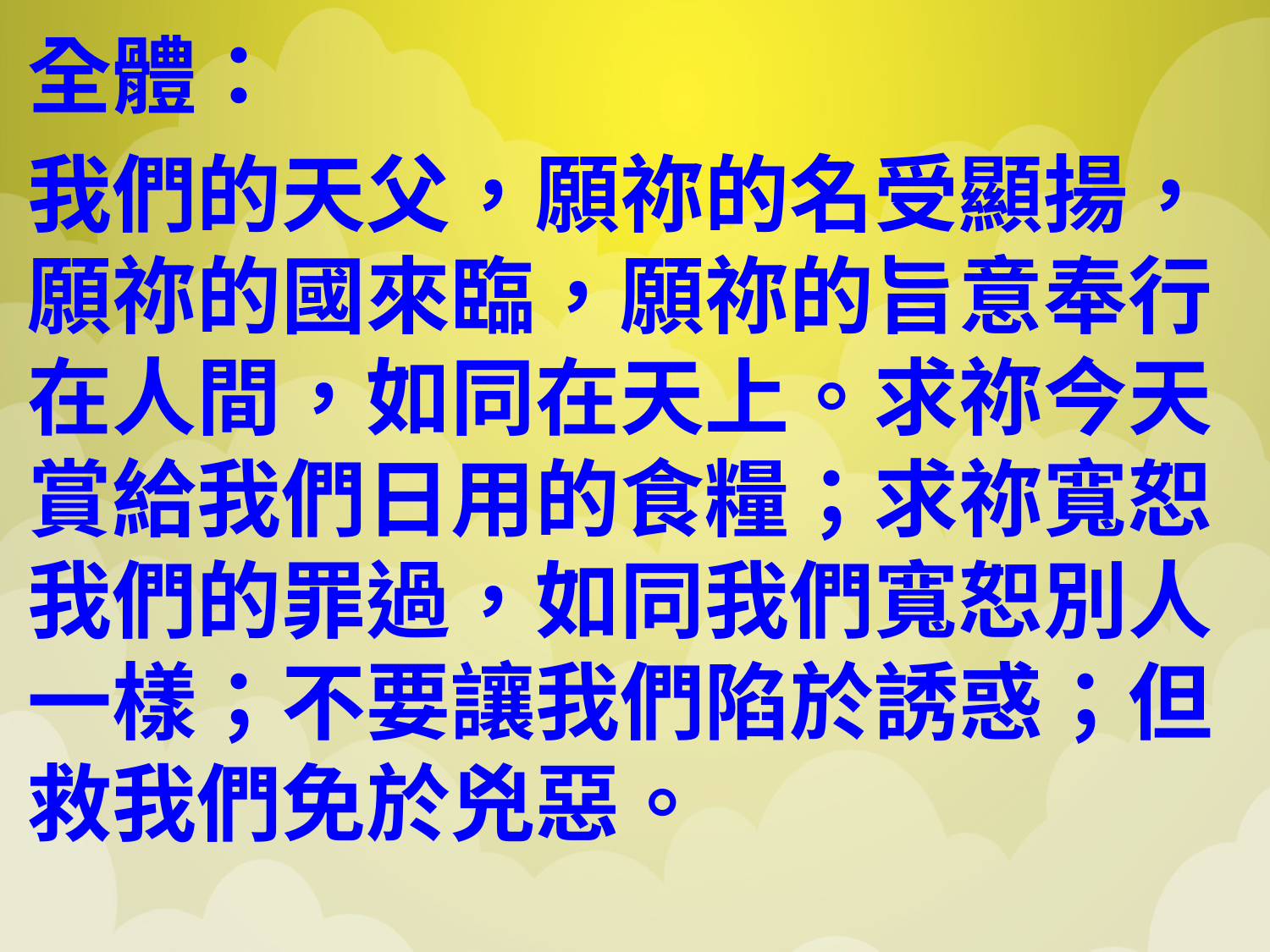

全體：
我們的天父，願祢的名受顯揚，願祢的國來臨，願祢的旨意奉行在人間，如同在天上。求祢今天賞給我們日用的食糧；求祢寬恕我們的罪過，如同我們寬恕別人一樣；不要讓我們陷於誘惑；但救我們免於兇惡。